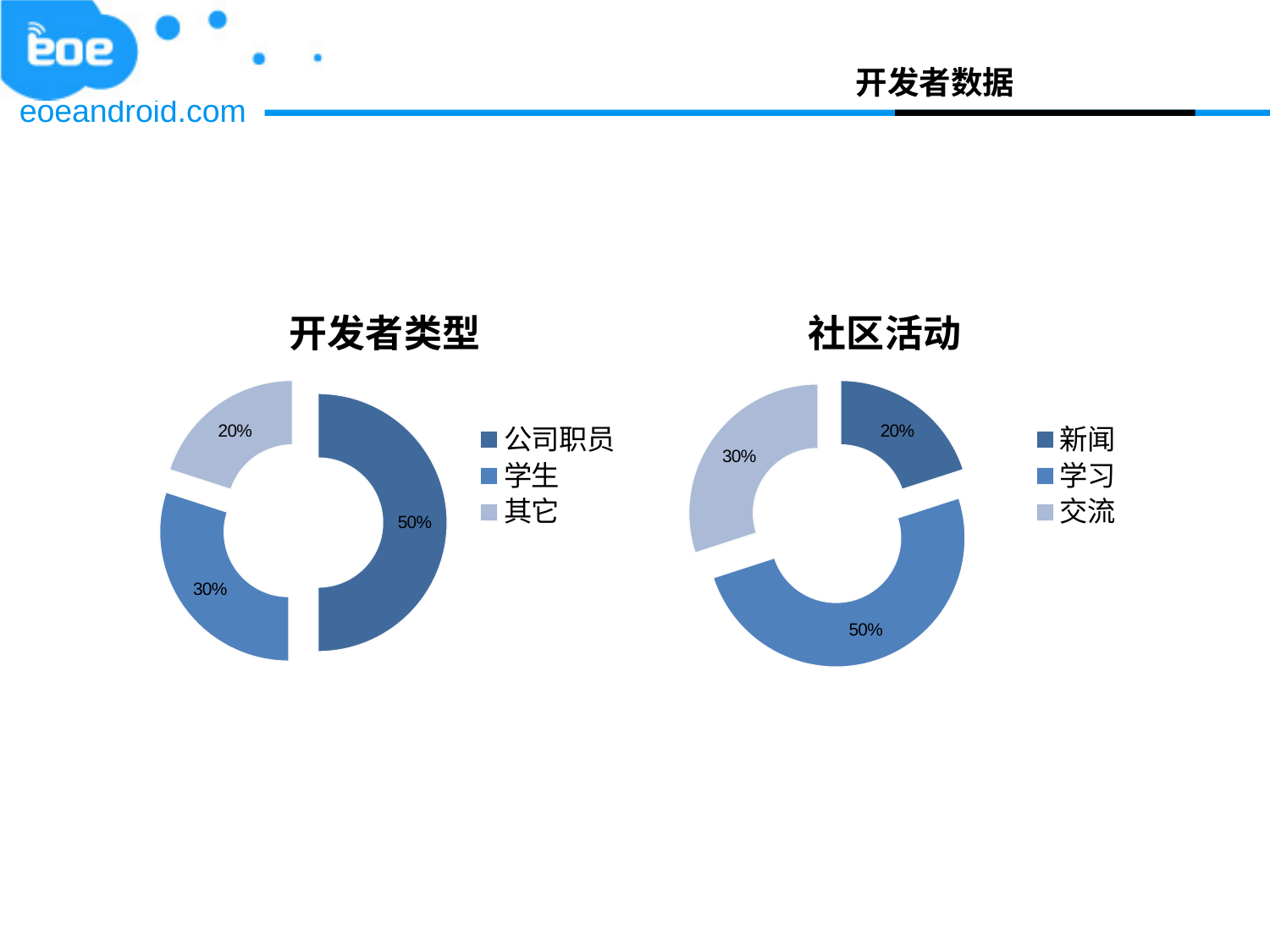

开发者数据

### Chart: 开发者类型

| Category | 销售额 |
|---|---|
| 公司职员 | 0.5 |
| 学生 | 0.3000000000000003 |
| 其它 | 0.2 |

### Chart: 社区活动

| Category | 活动 |
|---|---|
| 新闻 | 0.2 |
| 学习 | 0.5 |
| 交流 | 0.3000000000000003 |